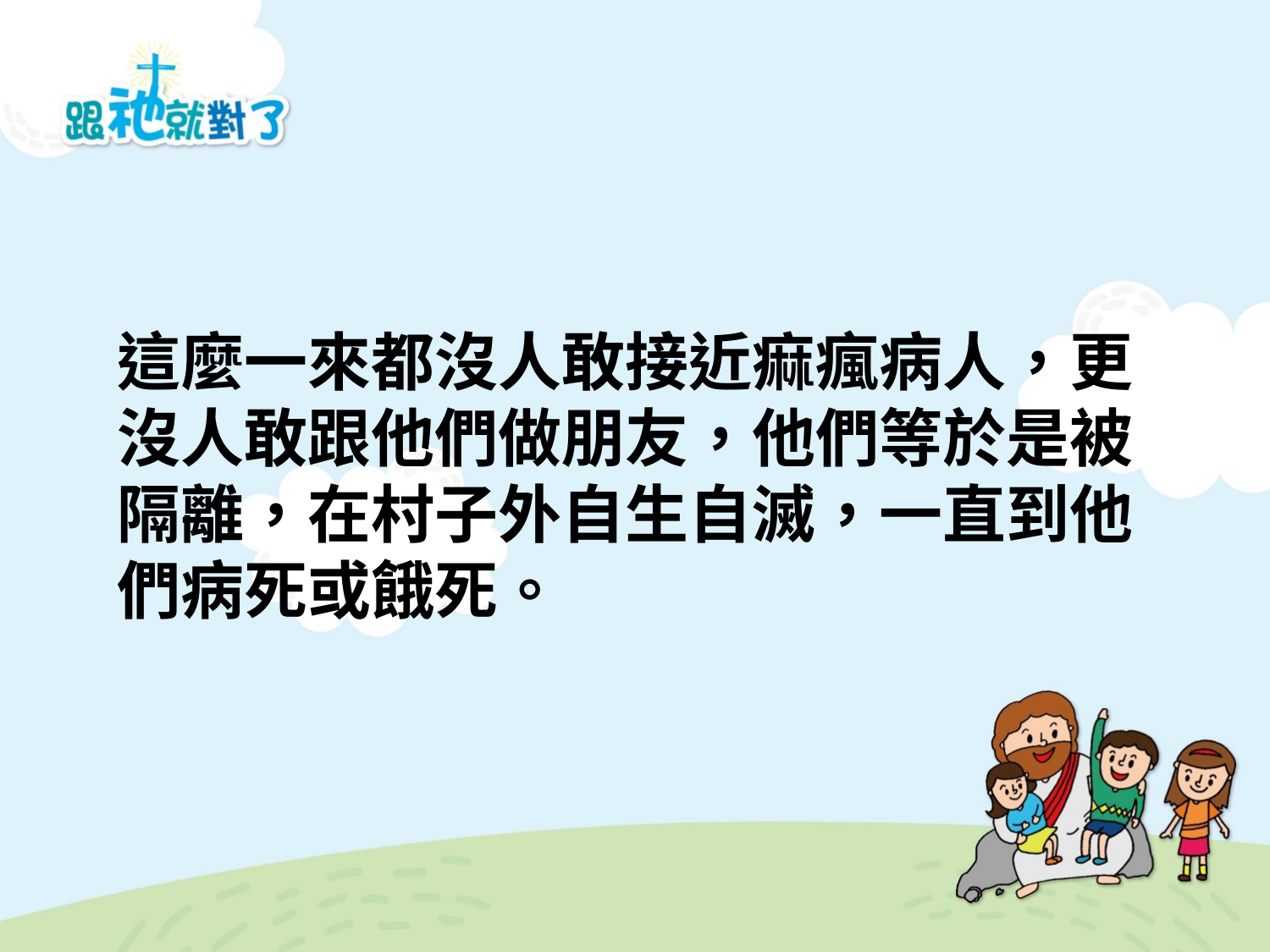

這麼一來都沒人敢接近痲瘋病人，更沒人敢跟他們做朋友，他們等於是被隔離，在村子外自生自滅，一直到他們病死或餓死。